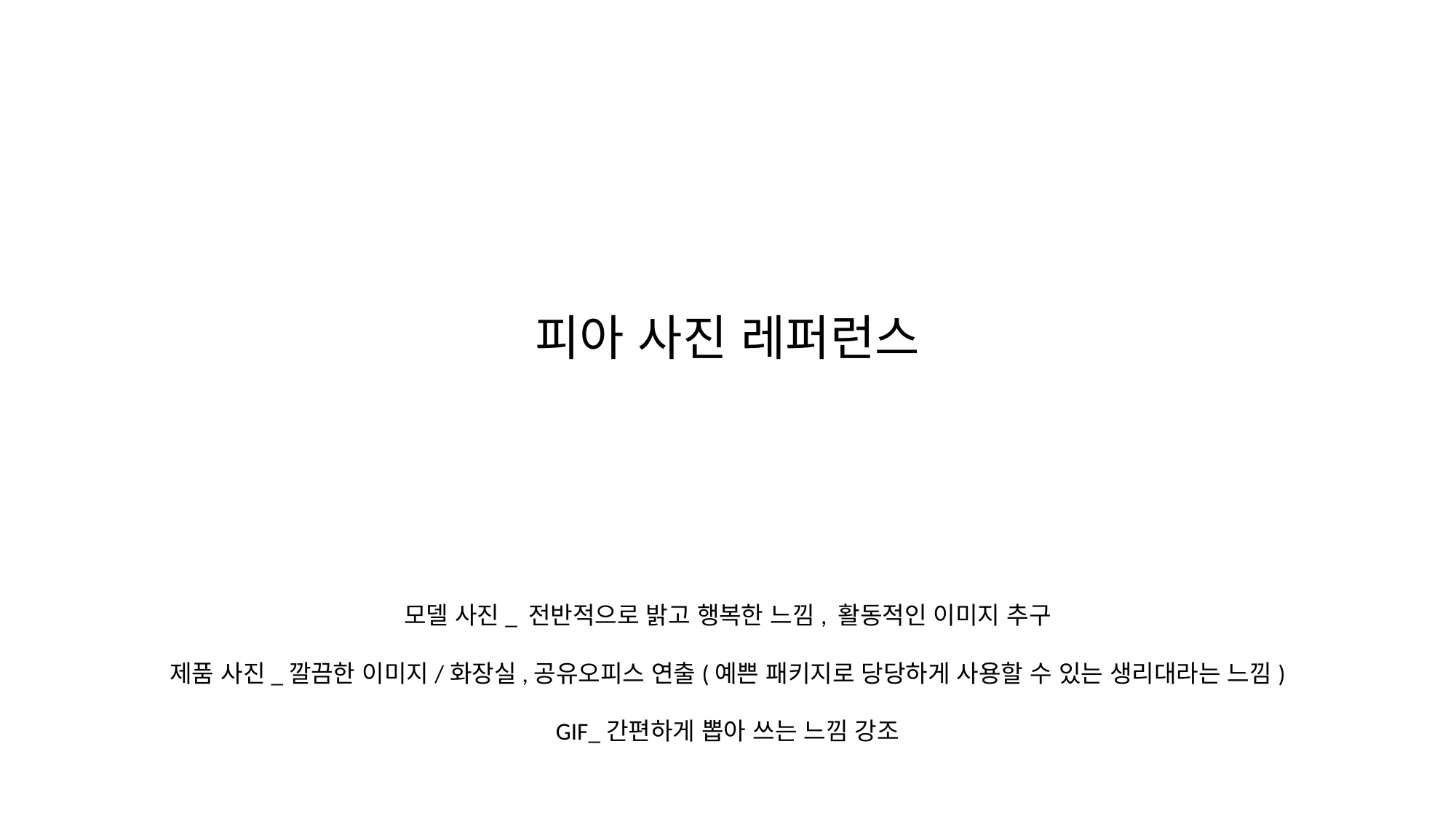

피아 사진 레퍼런스
모델 사진_ 전반적으로 밝고 행복한 느낌, 활동적인 이미지 추구

제품 사진_깔끔한 이미지/화장실,공유오피스 연출(예쁜 패키지로 당당하게 사용할 수 있는 생리대라는 느낌)

GIF_간편하게 뽑아 쓰는 느낌 강조